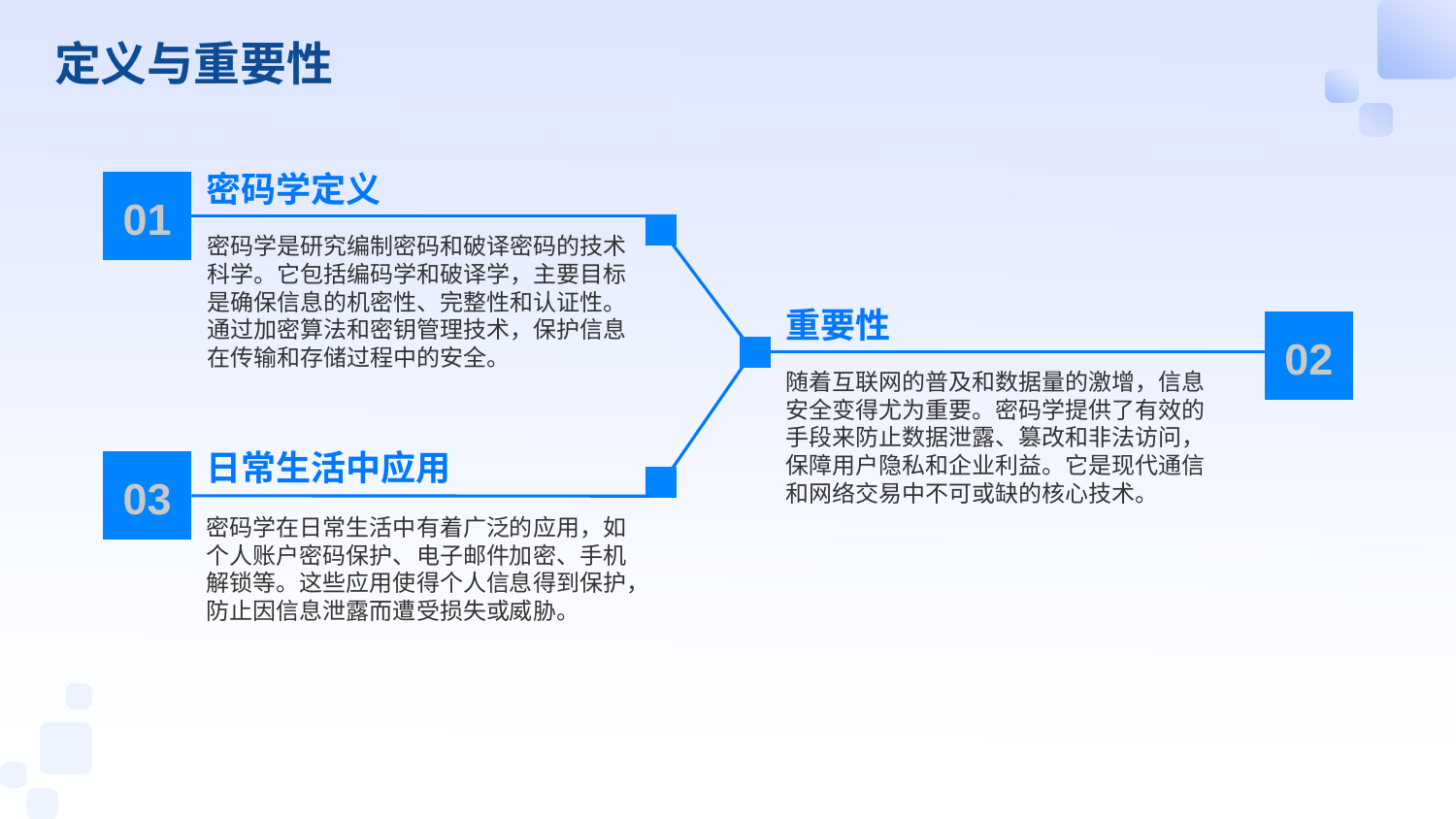

定义与重要性
密码学定义

01

密码学是研究编制密码和破译密码的技术科学。它包括编码学和破译学，主要目标是确保信息的机密性、完整性和认证性。通过加密算法和密钥管理技术，保护信息在传输和存储过程中的安全。

重要性

02

随着互联网的普及和数据量的激增，信息安全变得尤为重要。密码学提供了有效的手段来防止数据泄露、篡改和非法访问，保障用户隐私和企业利益。它是现代通信和网络交易中不可或缺的核心技术。

日常生活中应用

03

密码学在日常生活中有着广泛的应用，如个人账户密码保护、电子邮件加密、手机解锁等。这些应用使得个人信息得到保护，防止因信息泄露而遭受损失或威胁。